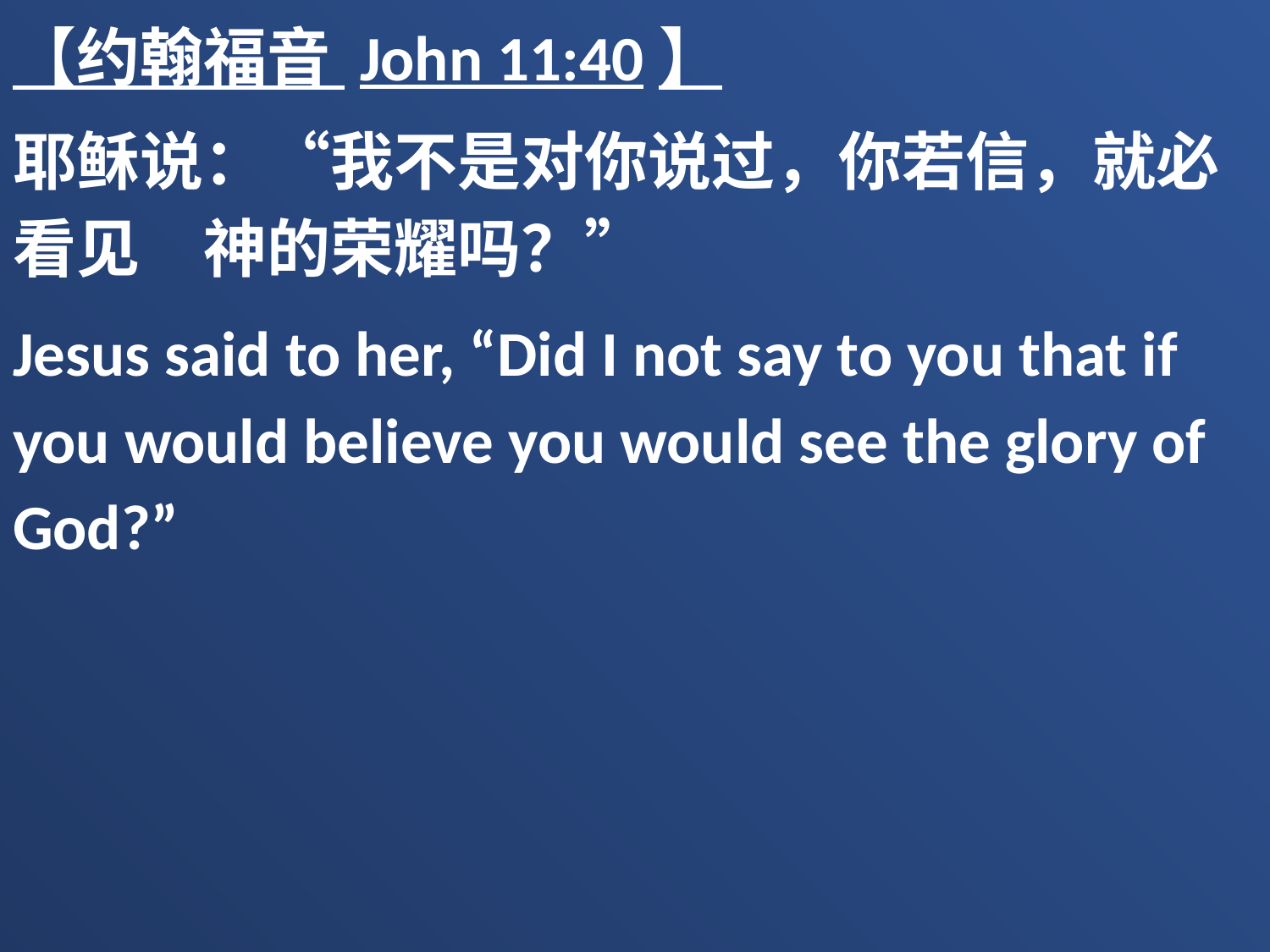

【约翰福音 John 11:40】
耶稣说：“我不是对你说过，你若信，就必看见　神的荣耀吗？”
Jesus said to her, “Did I not say to you that if you would believe you would see the glory of God?”